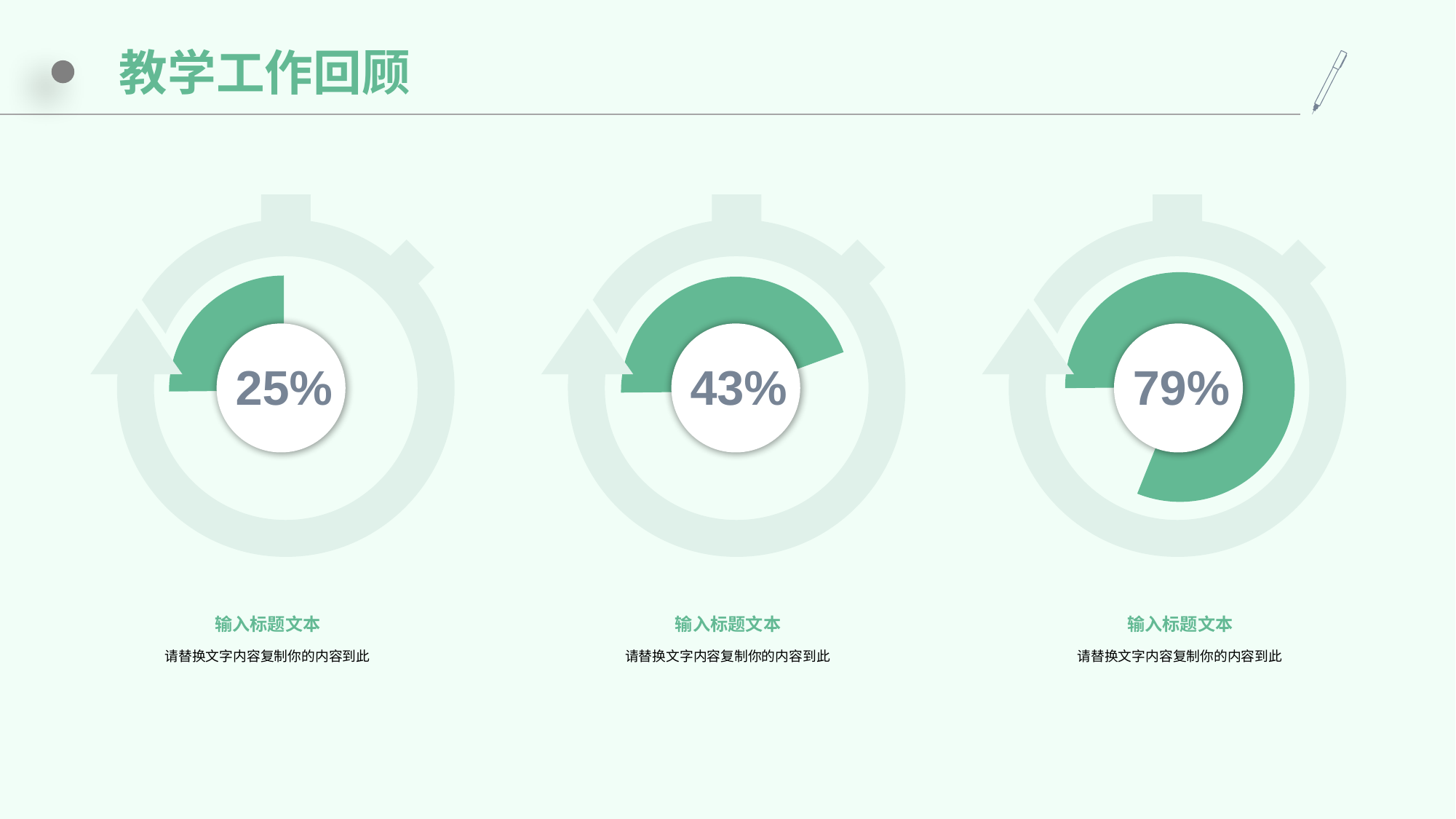

25%
输入标题文本
请替换文字内容复制你的内容到此

43%
输入标题文本
请替换文字内容复制你的内容到此

79%
输入标题文本
请替换文字内容复制你的内容到此